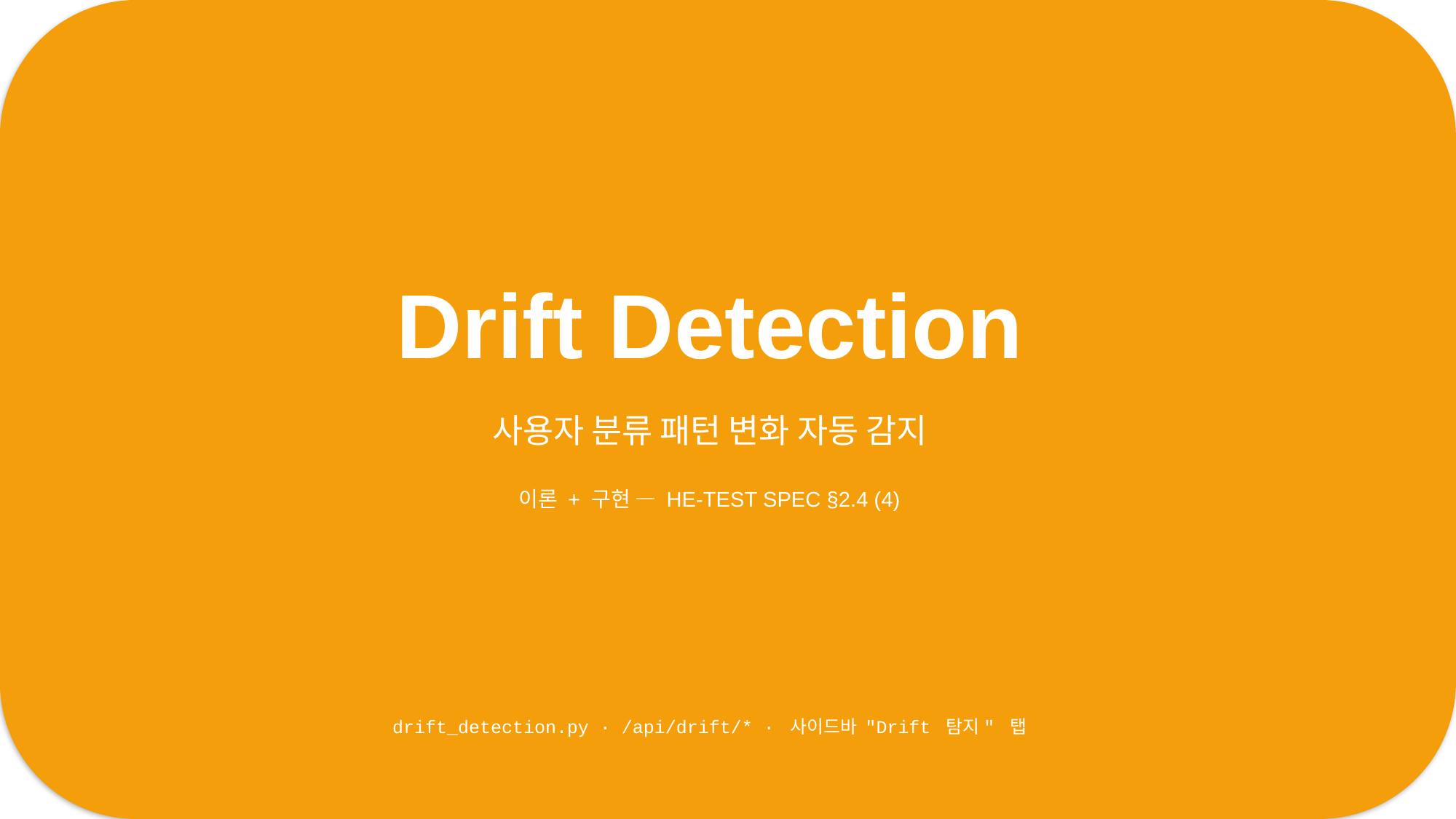

Drift Detection
사용자 분류 패턴 변화 자동 감지
이론 + 구현 — HE-TEST SPEC §2.4 (4)
drift_detection.py · /api/drift/* · 사이드바 "Drift 탐지" 탭